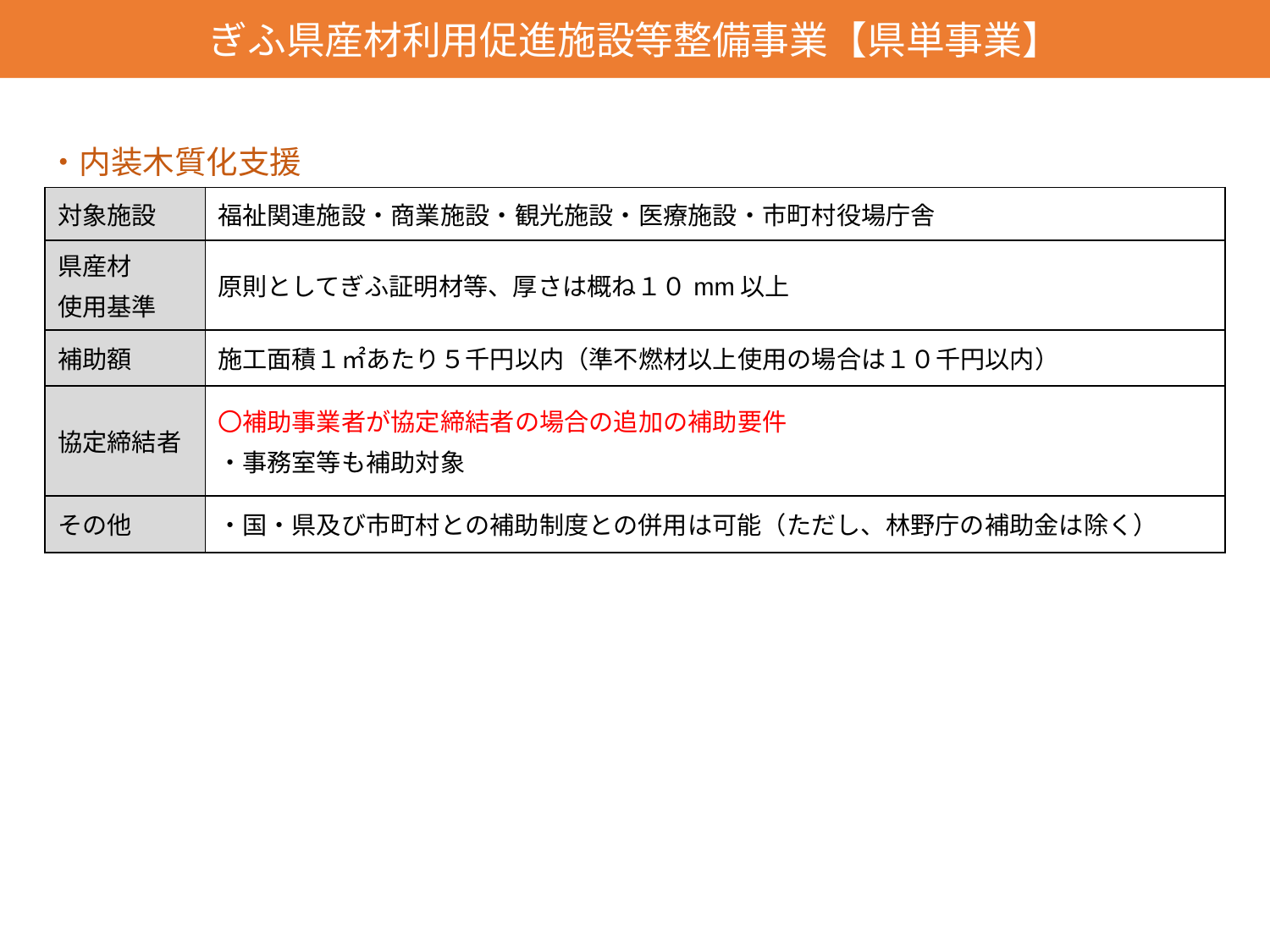

ぎふ県産材利用促進施設等整備事業【県単事業】
・内装木質化支援
| 対象施設 | 福祉関連施設・商業施設・観光施設・医療施設・市町村役場庁舎 |
| --- | --- |
| 県産材 使用基準 | 原則としてぎふ証明材等、厚さは概ね１０mm以上 |
| 補助額 | 施工面積１㎡あたり５千円以内（準不燃材以上使用の場合は１０千円以内） |
| 協定締結者 | 〇補助事業者が協定締結者の場合の追加の補助要件 ・事務室等も補助対象 |
| その他 | ・国・県及び市町村との補助制度との併用は可能（ただし、林野庁の補助金は除く） |